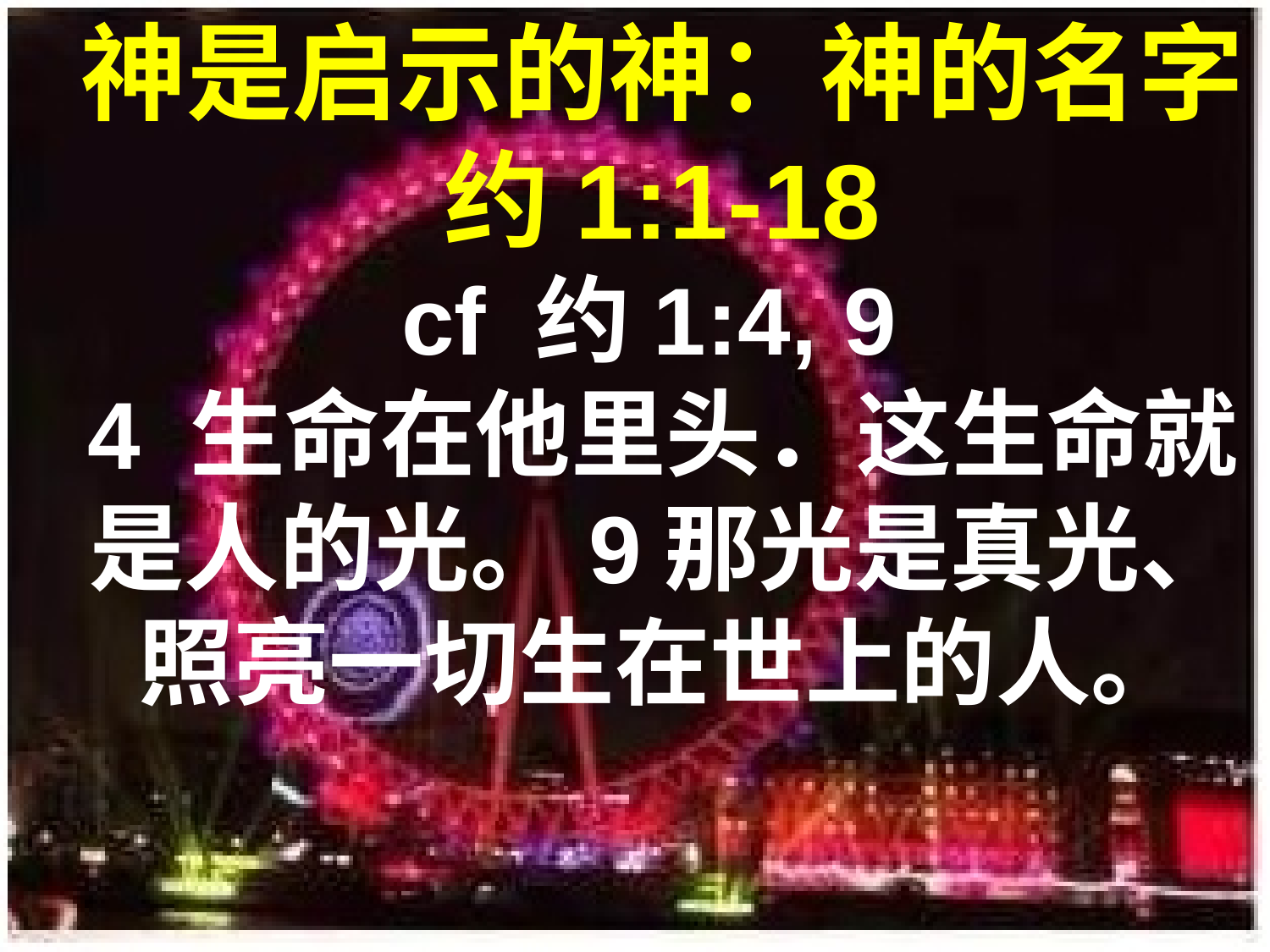

神是启示的神：神的名字
约1:1-18
cf 约1:4, 9
4 生命在他里头．这生命就是人的光。9那光是真光、照亮一切生在世上的人。